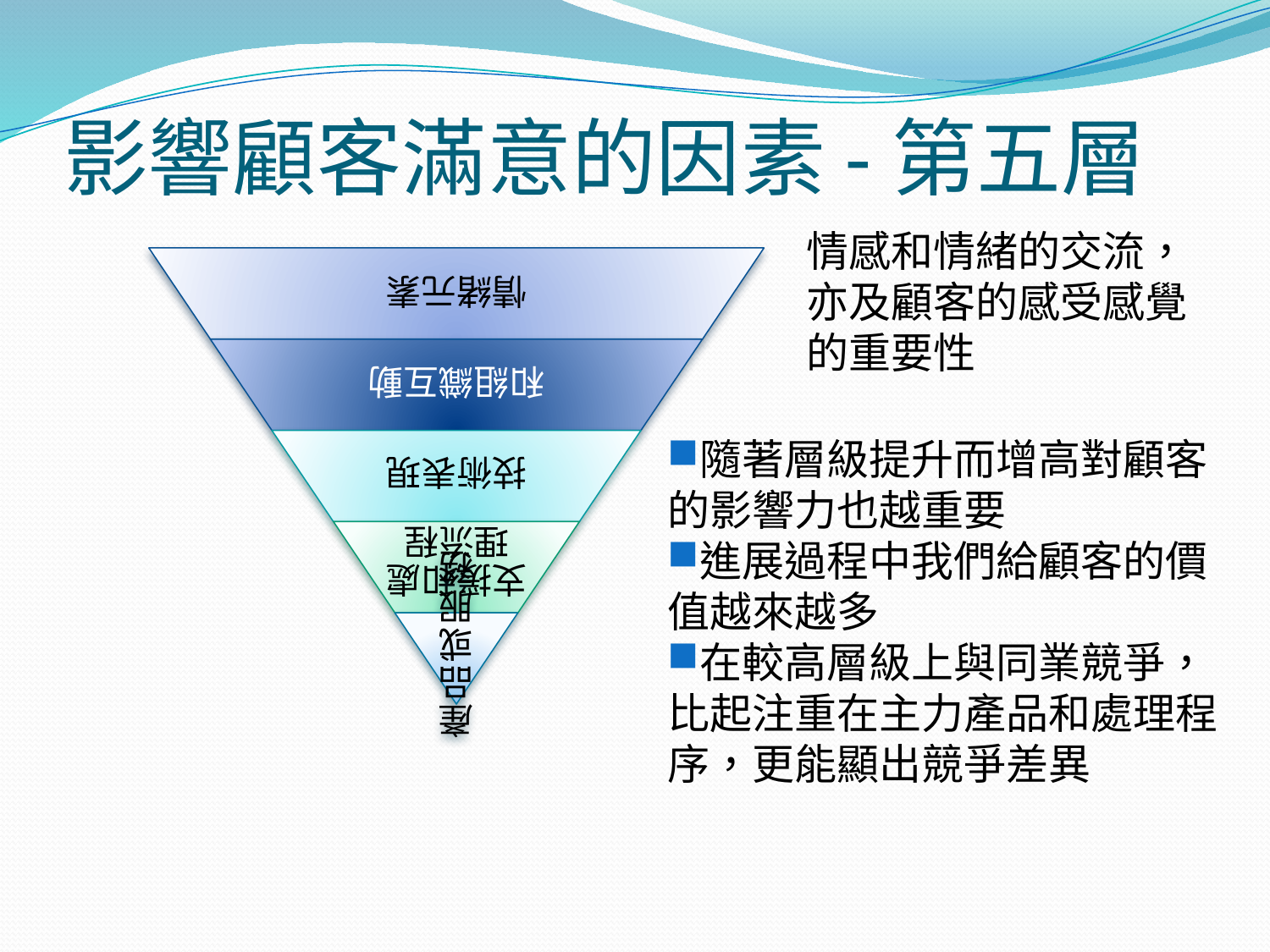

# 影響顧客滿意的因素-第五層
情感和情緒的交流，亦及顧客的感受感覺的重要性
情緒元素
和組織互動
技術表現
支援和處理流程
產品或服務
隨著層級提升而增高對顧客的影響力也越重要
進展過程中我們給顧客的價值越來越多
在較高層級上與同業競爭，比起注重在主力產品和處理程序，更能顯出競爭差異